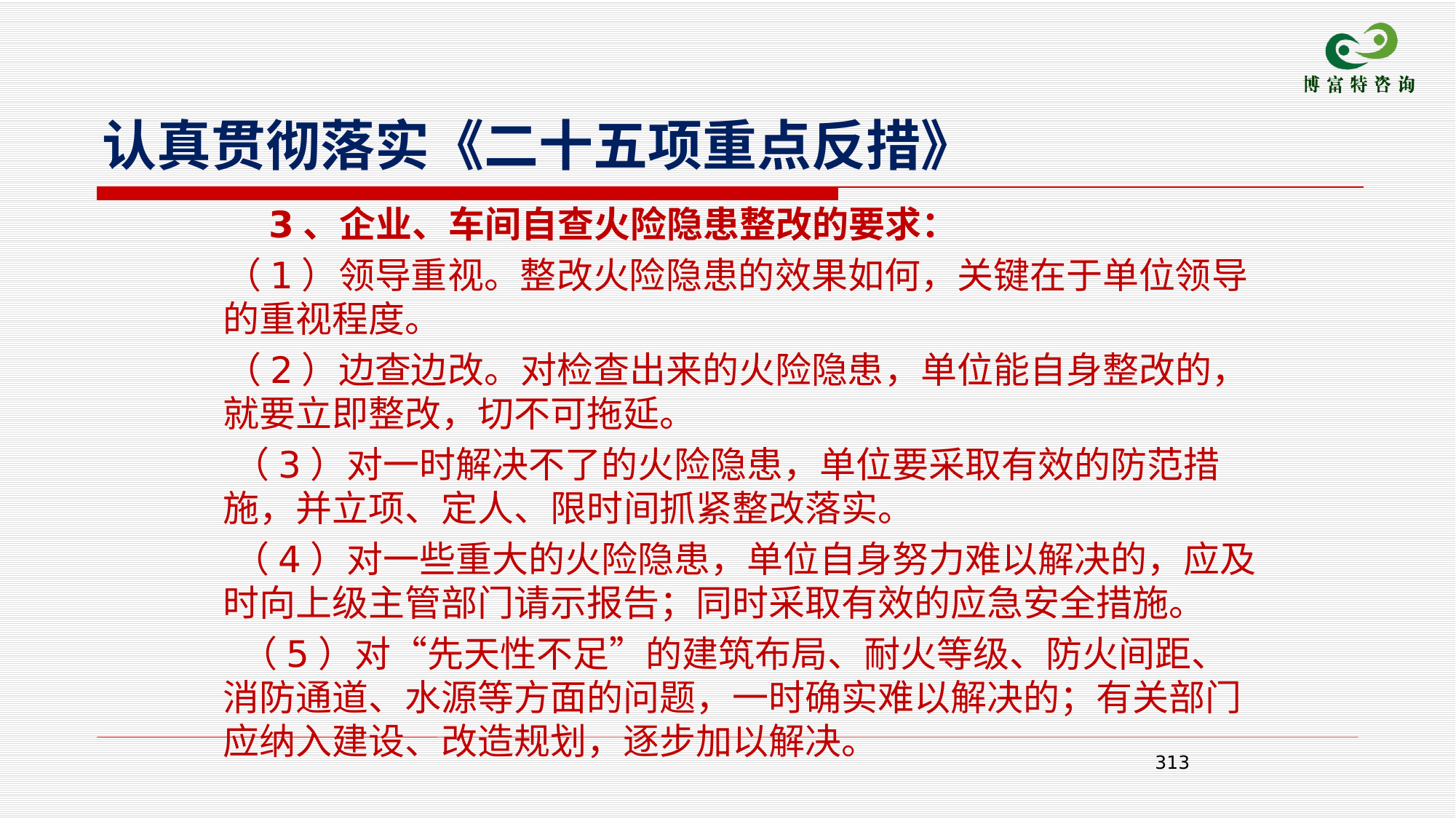

认真贯彻落实《二十五项重点反措》
        3、企业、车间自查火险隐患整改的要求：
      （1）领导重视。整改火险隐患的效果如何，关键在于单位领导的重视程度。
      （2）边查边改。对检查出来的火险隐患，单位能自身整改的，就要立即整改，切不可拖延。
       （3）对一时解决不了的火险隐患，单位要采取有效的防范措施，并立项、定人、限时间抓紧整改落实。
       （4）对一些重大的火险隐患，单位自身努力难以解决的，应及时向上级主管部门请示报告；同时采取有效的应急安全措施。
        （5）对“先天性不足”的建筑布局、耐火等级、防火间距、消防通道、水源等方面的问题，一时确实难以解决的；有关部门应纳入建设、改造规划，逐步加以解决。

313